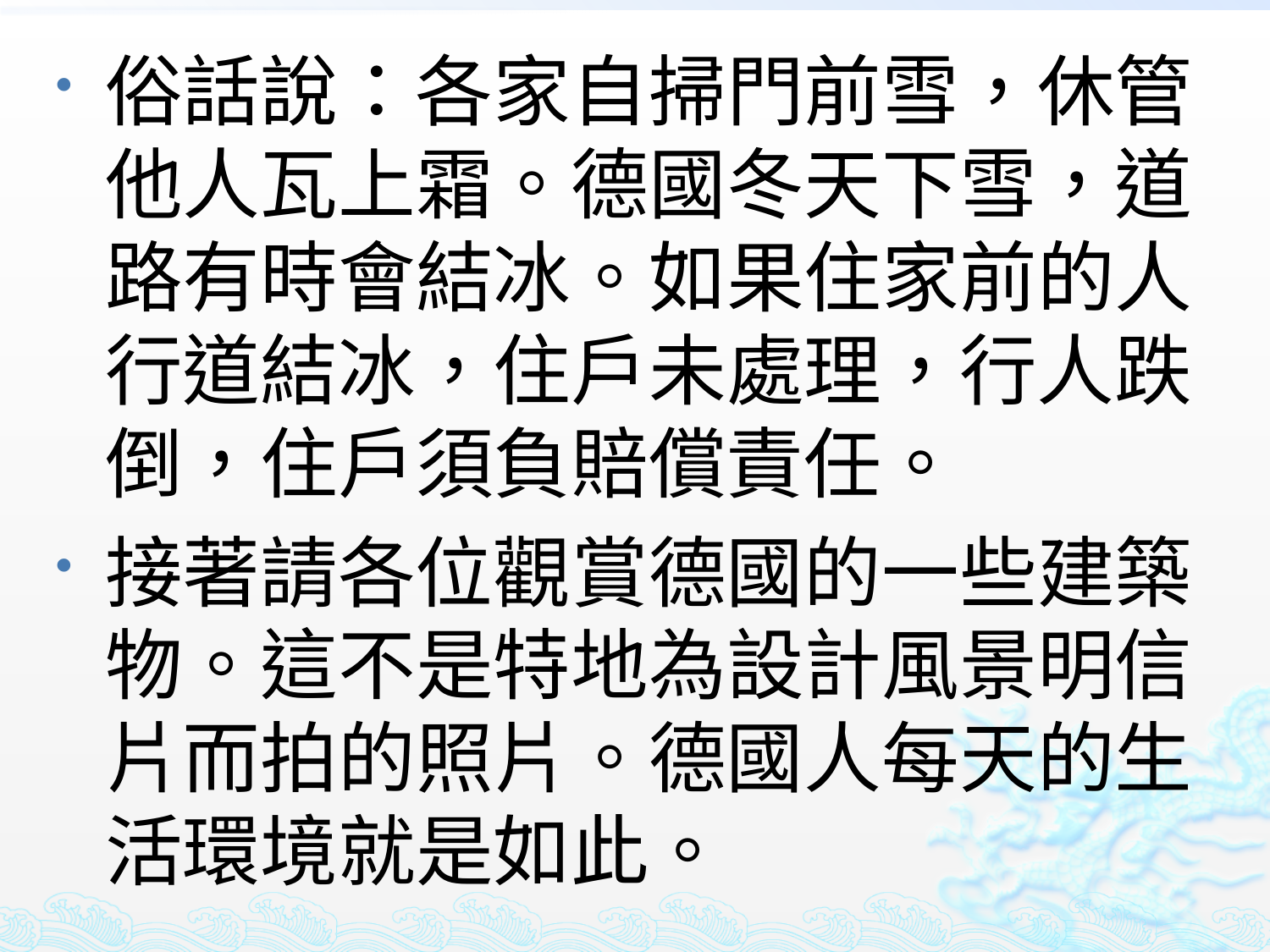

俗話說：各家自掃門前雪，休管他人瓦上霜。德國冬天下雪，道路有時會結冰。如果住家前的人行道結冰，住戶未處理，行人跌倒，住戶須負賠償責任。
接著請各位觀賞德國的一些建築物。這不是特地為設計風景明信片而拍的照片。德國人每天的生活環境就是如此。